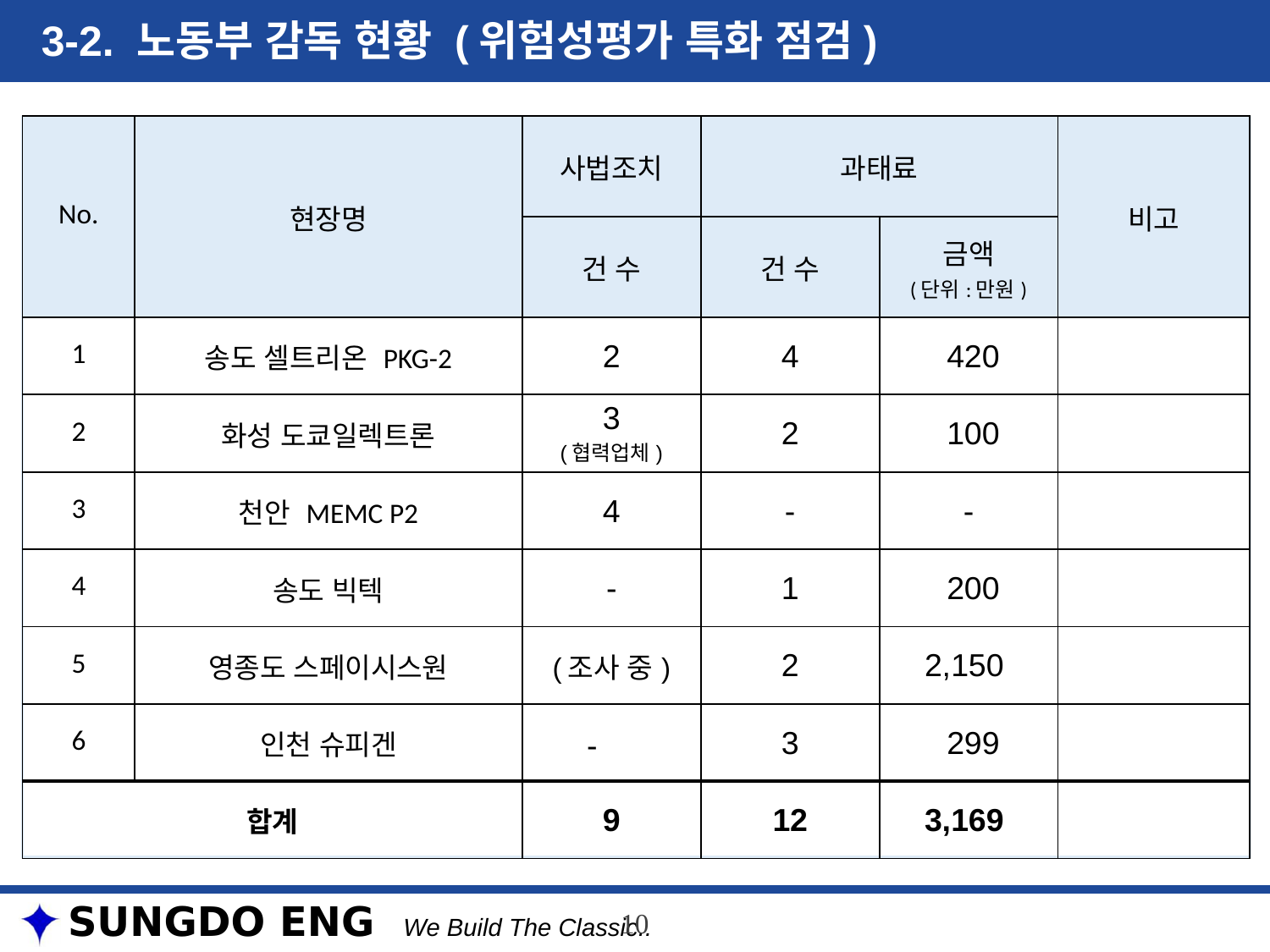

3-2. 노동부 감독 현황 (위험성평가 특화 점검)
| No. | 현장명 | 사법조치 | 과태료 |  | 비고 |
| --- | --- | --- | --- | --- | --- |
|  |  | 건 수 | 건 수 | 금액 (단위:만원) |  |
| 1 | 송도 셀트리온 PKG-2 | 2 | 4 | 420 |  |
| 2 | 화성 도쿄일렉트론 | 3 (협력업체) | 2 | 100 |  |
| 3 | 천안 MEMC P2 | 4 | - | - |  |
| 4 | 송도 빅텍 | - | 1 | 200 |  |
| 5 | 영종도 스페이시스원 | (조사 중) | 2 | 2,150 |  |
| 6 | 인천 슈피겐 | - | 3 | 299 |  |
| 합계 |  | 9 | 12 | 3,169 |  |
10